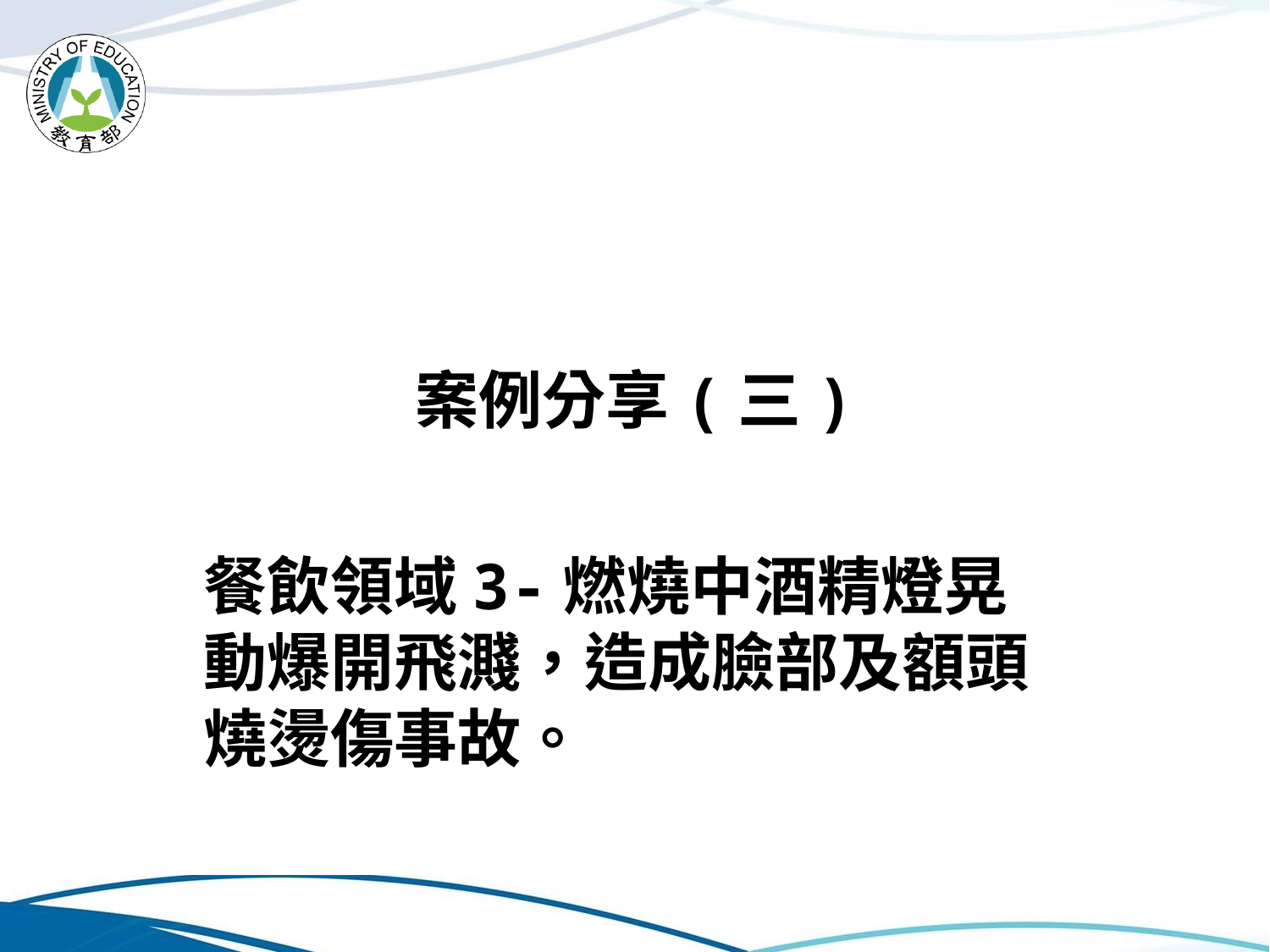

# 案例分享(三)
餐飲領域3-燃燒中酒精燈晃動爆開飛濺，造成臉部及額頭燒燙傷事故。
73